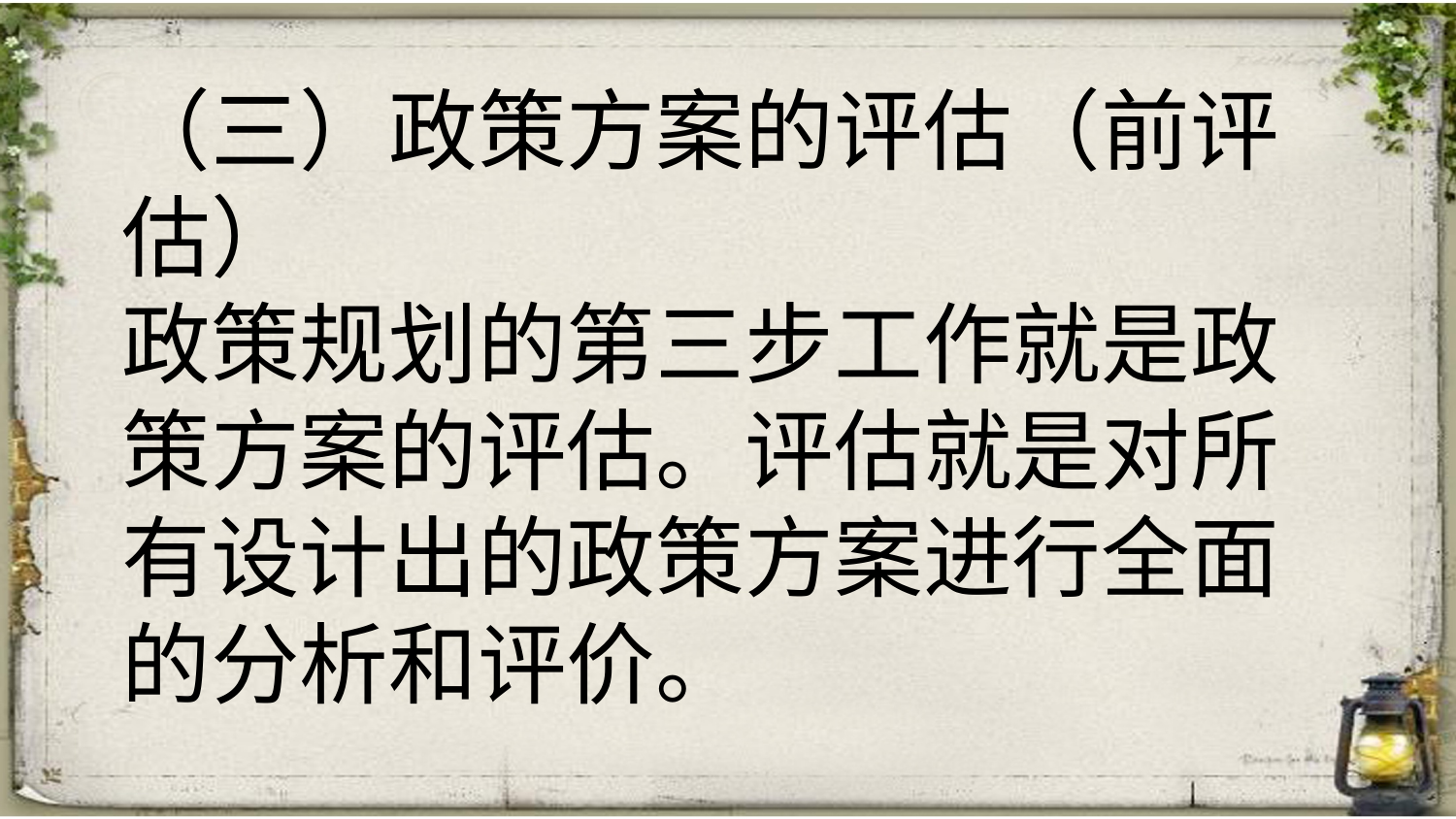

（三）政策方案的评估（前评估）
政策规划的第三步工作就是政策方案的评估。评估就是对所有设计出的政策方案进行全面的分析和评价。